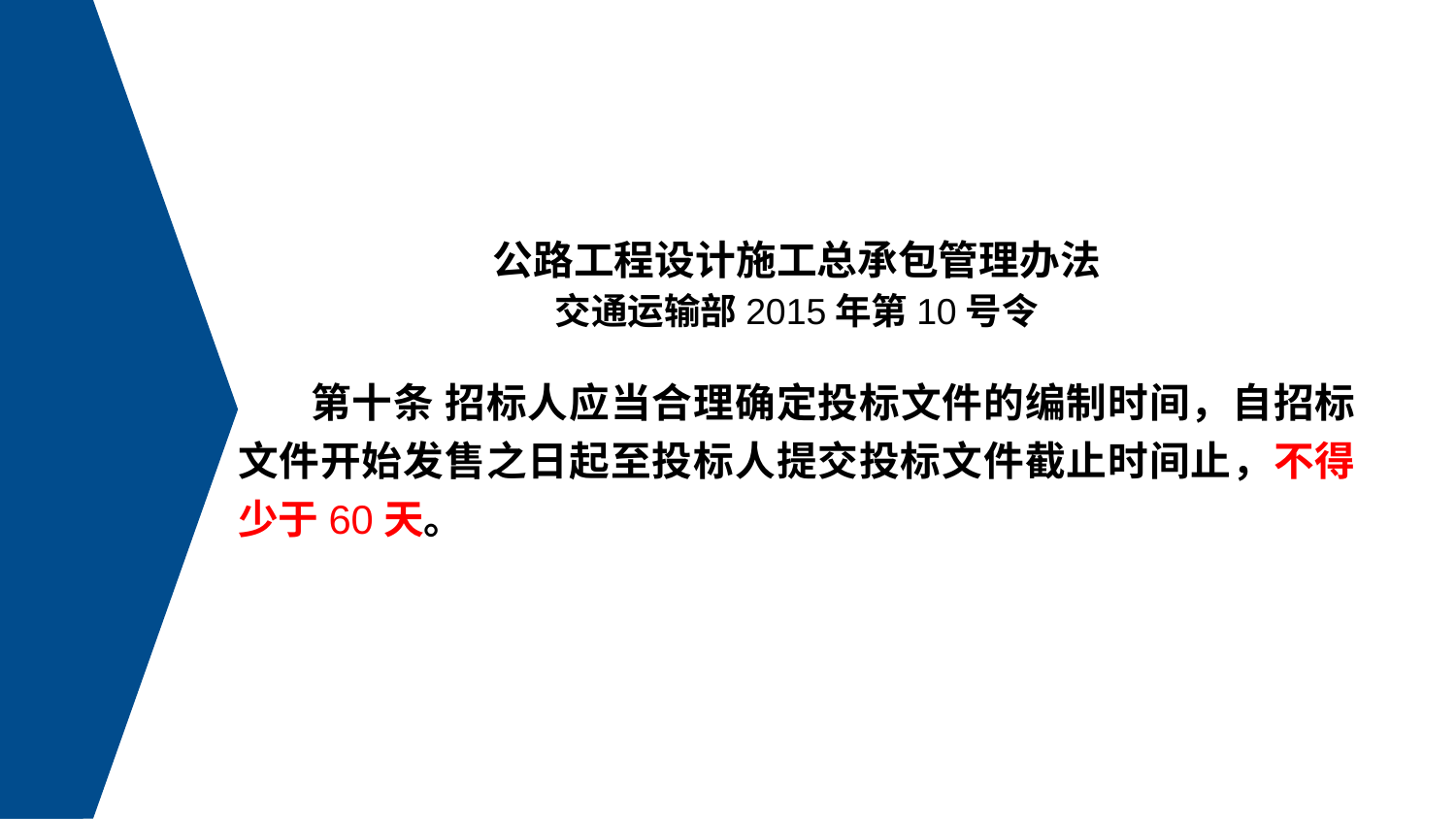

公路工程设计施工总承包管理办法
交通运输部2015年第10号令
第十条 招标人应当合理确定投标文件的编制时间，自招标文件开始发售之日起至投标人提交投标文件截止时间止，不得少于60天。